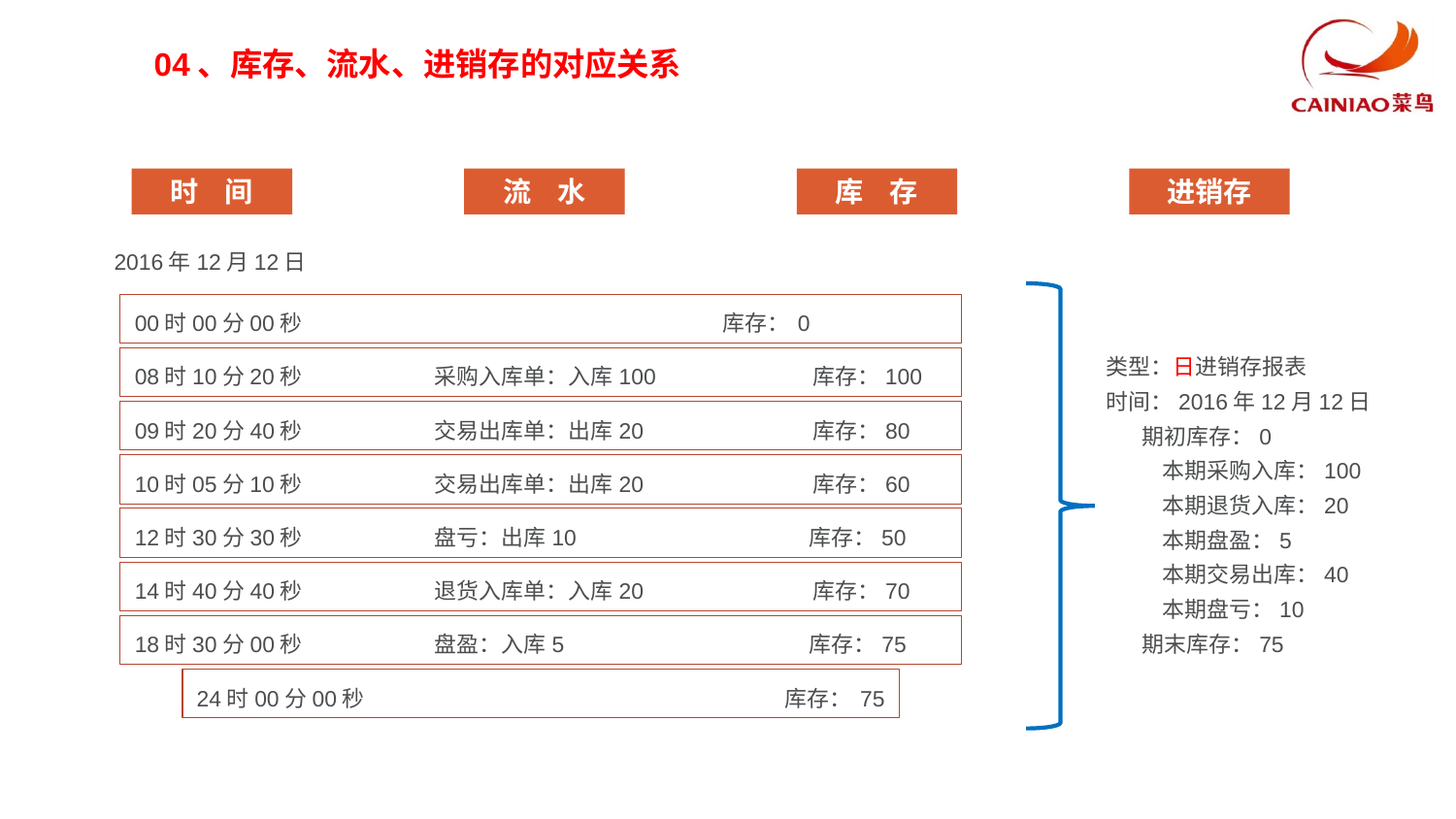

04、库存、流水、进销存的对应关系
时    间
流    水
库    存
进销存
2016年12月12日

00时00分00秒                                                                                   库存：0
类型：日进销存报表
时间：2016年12月12日
      期初库存：0
          本期采购入库：100
          本期退货入库：20
          本期盘盈：5
          本期交易出库：40
          本期盘亏：10
      期末库存：75
08时10分20秒                          采购入库单：入库100                        库存：100
09时20分40秒                          交易出库单：出库20                          库存：80
10时05分10秒                          交易出库单：出库20                          库存：60
12时30分30秒                          盘亏：出库10                                    库存：50
14时40分40秒                          退货入库单：入库20                          库存：70
18时30分00秒                          盘盈：入库5                                      库存：75
24时00分00秒                                                                                   库存：75